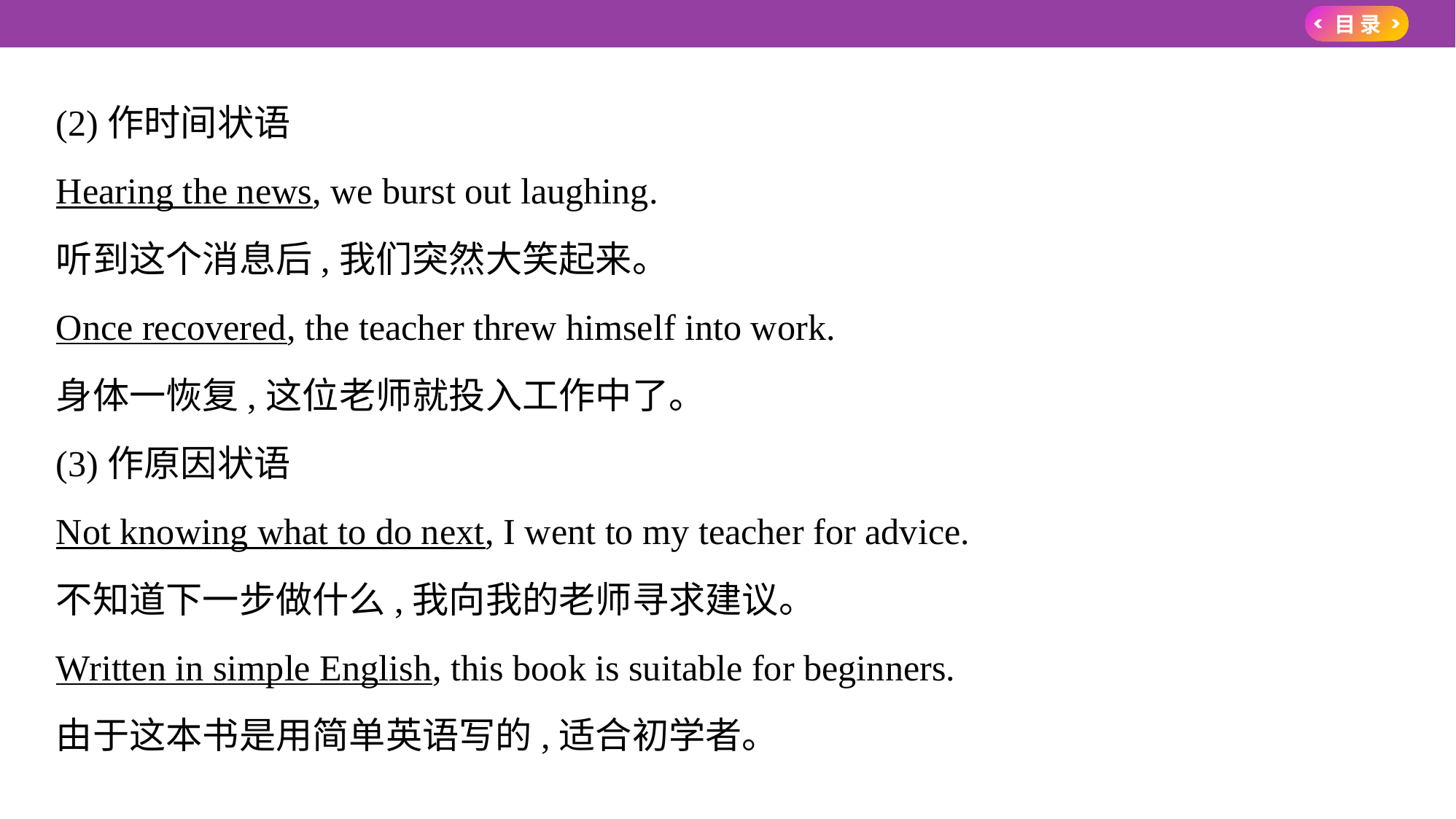

(2)作时间状语
Hearing the news, we burst out laughing.
听到这个消息后,我们突然大笑起来。
Once recovered, the teacher threw himself into work.
身体一恢复,这位老师就投入工作中了。
(3)作原因状语
Not knowing what to do next, I went to my teacher for advice.
不知道下一步做什么,我向我的老师寻求建议。
Written in simple English, this book is suitable for beginners.
由于这本书是用简单英语写的,适合初学者。